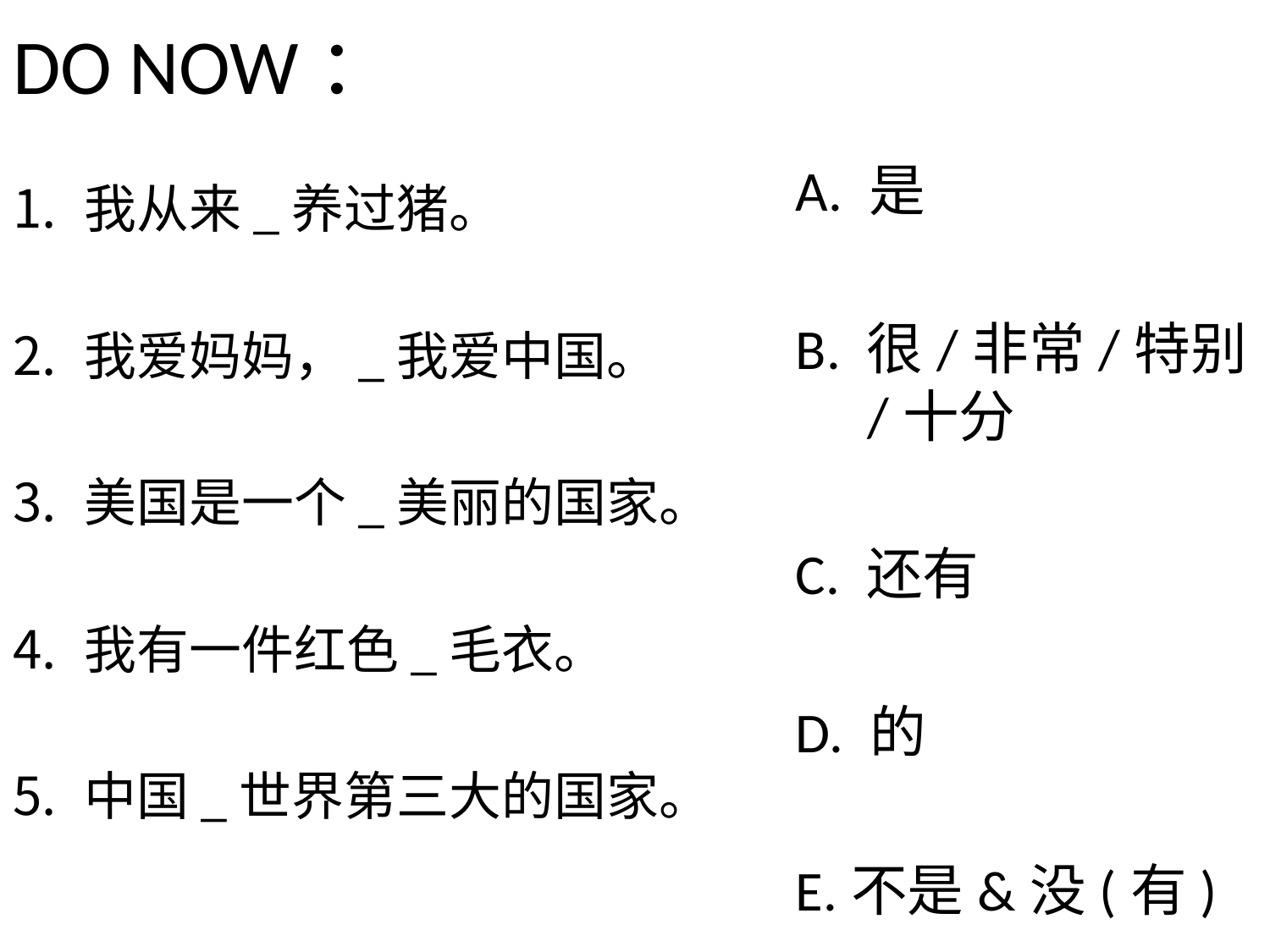

# DO NOW：
A. 是

B. 很/非常/特别/十分

C. 还有

D. 的

E.不是&没(有)

我从来_养过猪。

我爱妈妈，_我爱中国。

美国是一个_美丽的国家。

我有一件红色_毛衣。

中国_世界第三大的国家。